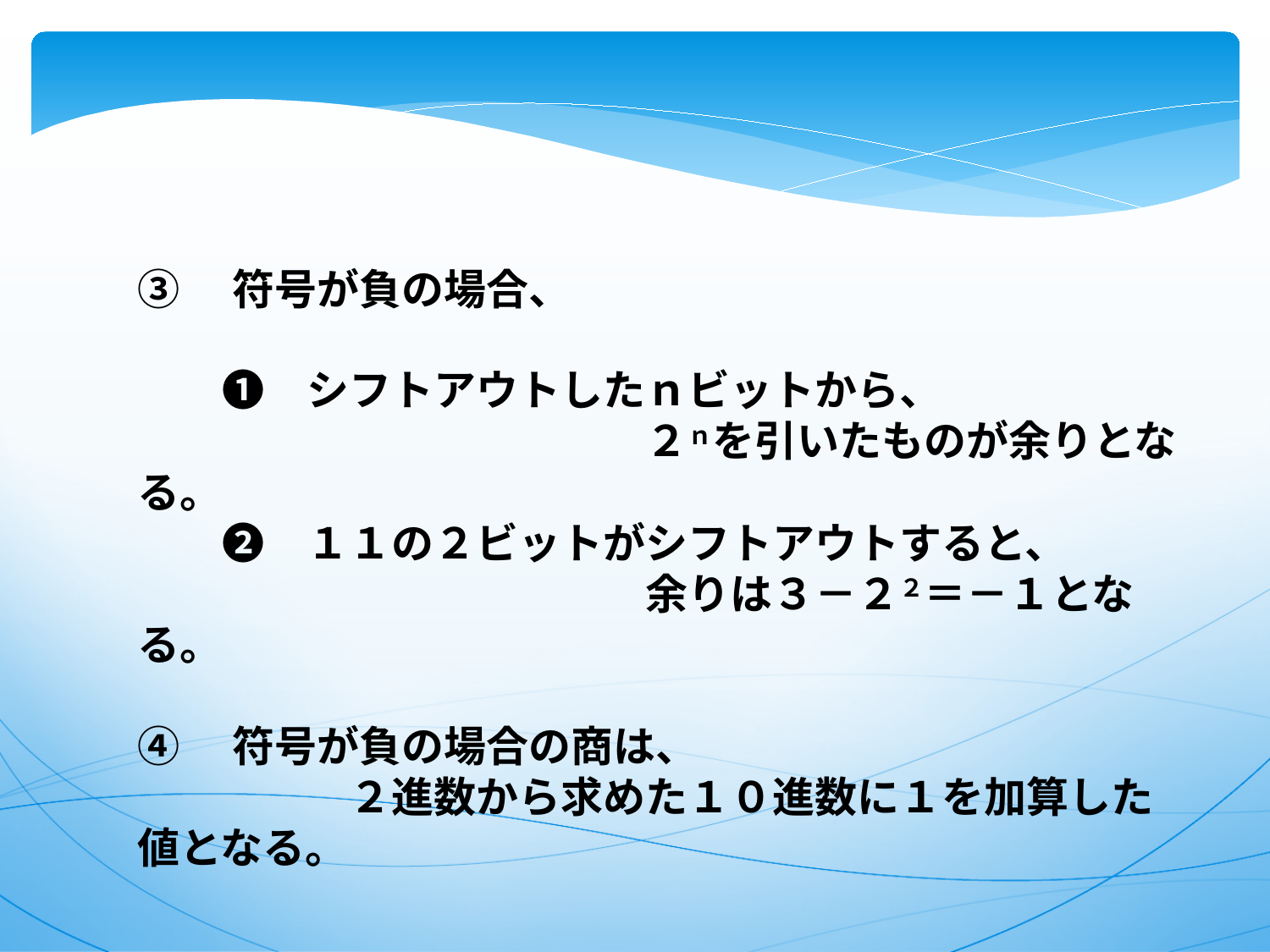

③　符号が負の場合、

　　❶　シフトアウトしたｎビットから、
　　　　　　　　　　　　２ｎを引いたものが余りとなる。
　　❷　１１の２ビットがシフトアウトすると、
　　　　　　　　　　　　余りは３－２２＝－１となる。

④　符号が負の場合の商は、
　　　　　２進数から求めた１０進数に１を加算した値となる。